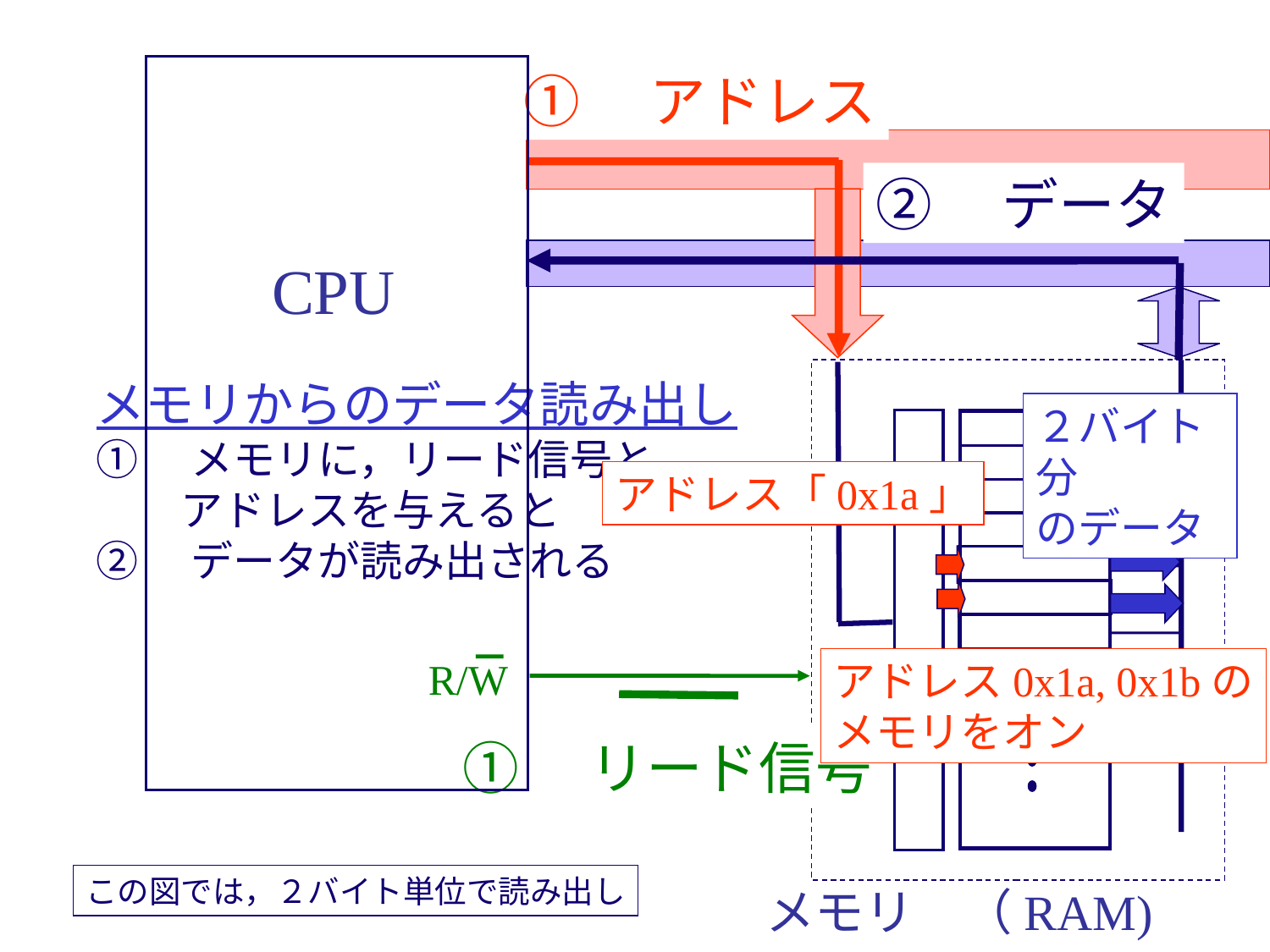

①　アドレス

②　データ

CPU

メモリからのデータ読み出し
①　メモリに，リード信号と
　　アドレスを与えると
②　データが読み出される
２バイト分
のデータ

アドレス「0x1a」

R/W

アドレス0x1a, 0x1bの
メモリをオン

①　リード信号

この図では，２バイト単位で読み出し
メモリ　（RAM)